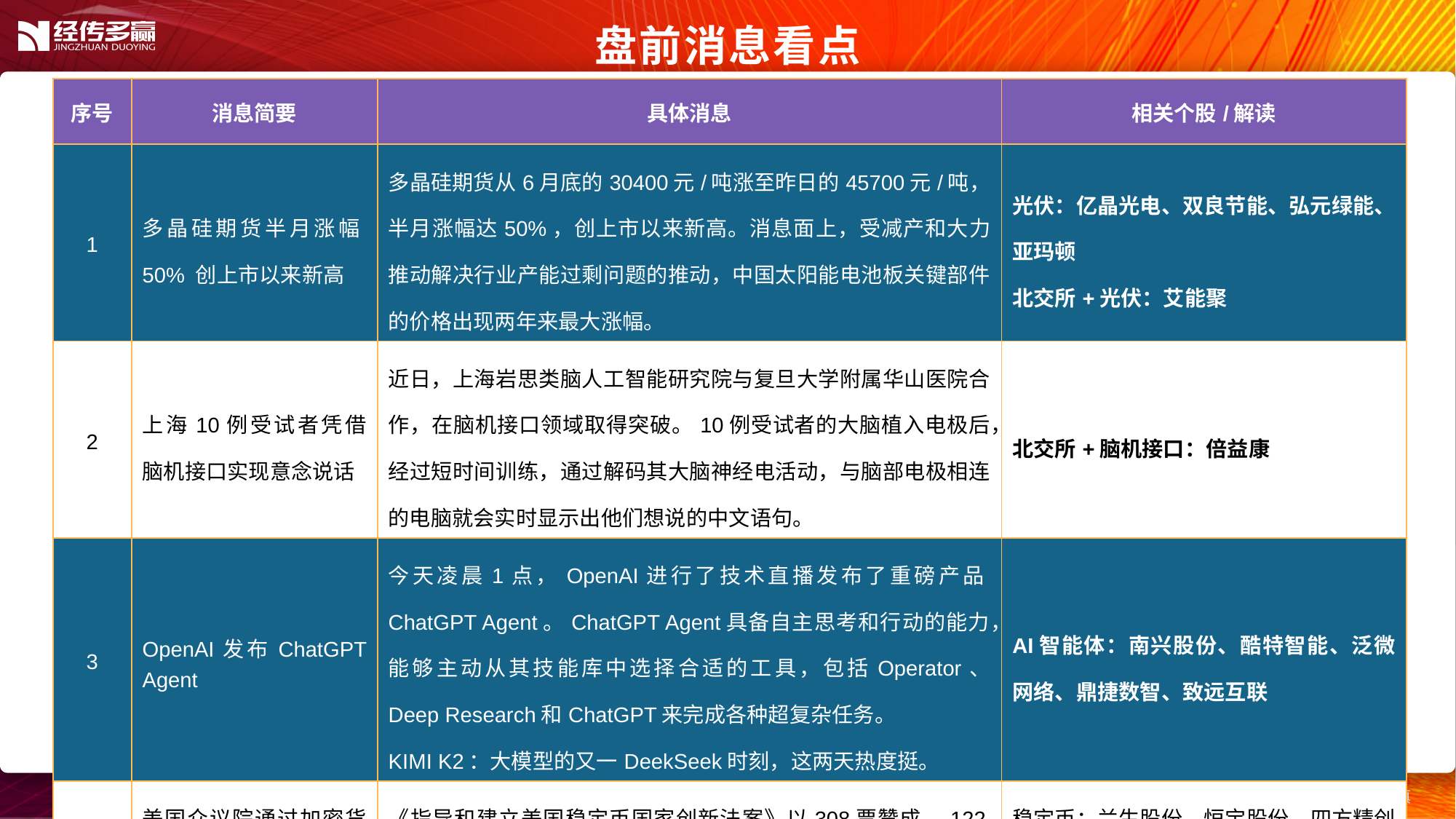

盘前消息看点
| 序号 | 消息简要 | 具体消息 | 相关个股/解读 |
| --- | --- | --- | --- |
| 1 | 多晶硅期货半月涨幅50% 创上市以来新高 | 多晶硅期货从6月底的30400元/吨涨至昨日的45700元/吨，半月涨幅达50%，创上市以来新高。消息面上，受减产和大力推动解决行业产能过剩问题的推动，中国太阳能电池板关键部件的价格出现两年来最大涨幅。 | 光伏：亿晶光电、双良节能、弘元绿能、亚玛顿 北交所+光伏：艾能聚 |
| 2 | 上海10例受试者凭借脑机接口实现意念说话 | 近日，上海岩思类脑人工智能研究院与复旦大学附属华山医院合作，在脑机接口领域取得突破。10例受试者的大脑植入电极后，经过短时间训练，通过解码其大脑神经电活动，与脑部电极相连的电脑就会实时显示出他们想说的中文语句。 | 北交所+脑机接口：倍益康 |
| 3 | OpenAI发布ChatGPT Agent | 今天凌晨1点，OpenAI进行了技术直播发布了重磅产品ChatGPT Agent。ChatGPT Agent具备自主思考和行动的能力，能够主动从其技能库中选择合适的工具，包括Operator、 Deep Research和ChatGPT来完成各种超复杂任务。 KIMI K2：大模型的又一DeekSeek时刻，这两天热度挺。 | AI智能体：南兴股份、酷特智能、泛微网络、鼎捷数智、致远互联 |
| 4 | 美国众议院通过加密货币法案 | 《指导和建立美国稳定币国家创新法案》以308票赞成、122票反对获得通过。 | 稳定币：兰生股份、恒宝股份、四方精创、楚天龙、安妮股份 |
| 5 |  |  |  |